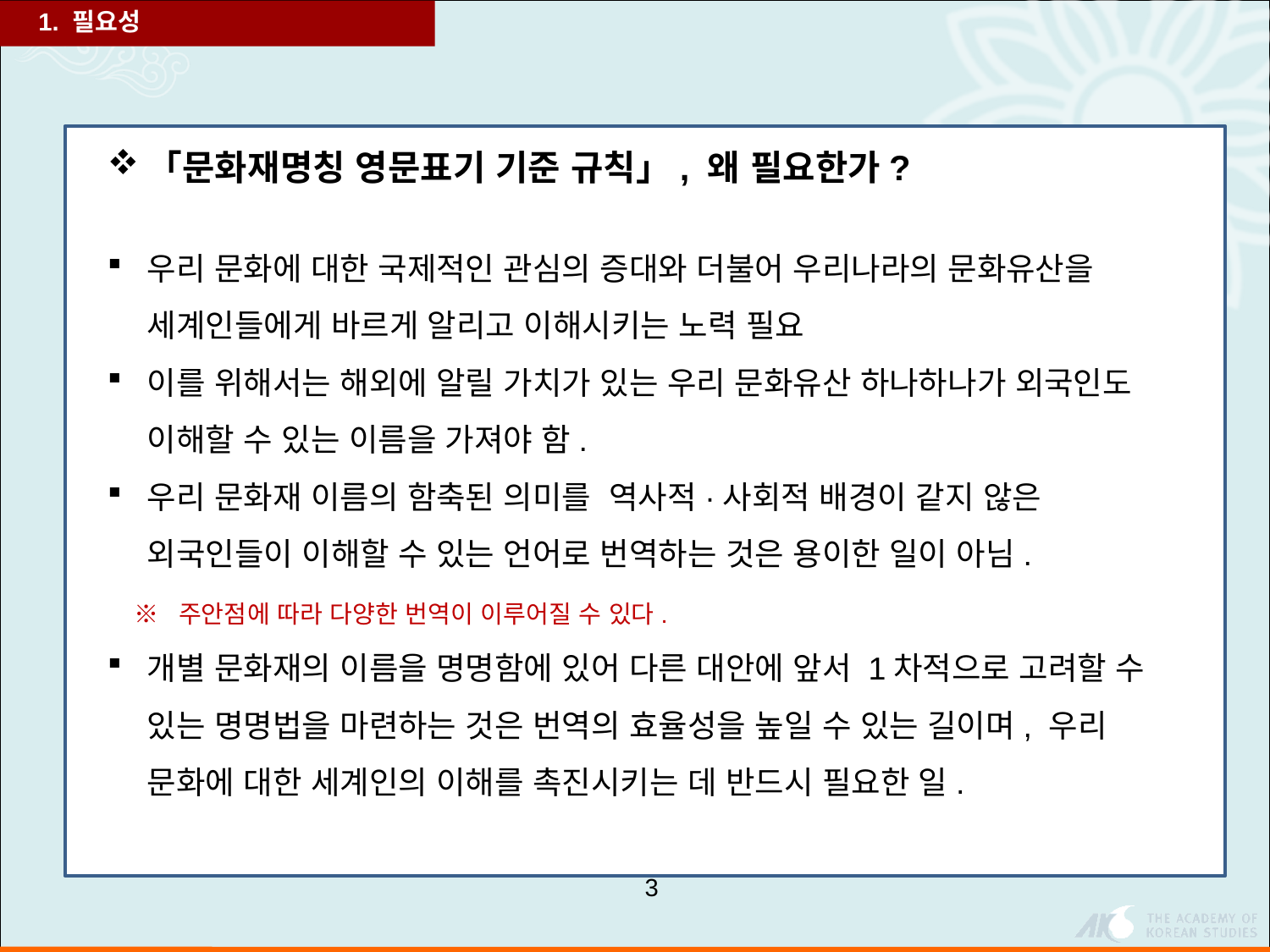

1. 필요성

「문화재명칭 영문표기 기준 규칙」, 왜 필요한가?

우리 문화에 대한 국제적인 관심의 증대와 더불어 우리나라의 문화유산을 세계인들에게 바르게 알리고 이해시키는 노력 필요
이를 위해서는 해외에 알릴 가치가 있는 우리 문화유산 하나하나가 외국인도 이해할 수 있는 이름을 가져야 함.
우리 문화재 이름의 함축된 의미를  역사적·사회적 배경이 같지 않은 외국인들이 이해할 수 있는 언어로 번역하는 것은 용이한 일이 아님.
   ※  주안점에 따라 다양한 번역이 이루어질 수 있다.
개별 문화재의 이름을 명명함에 있어 다른 대안에 앞서 1차적으로 고려할 수 있는 명명법을 마련하는 것은 번역의 효율성을 높일 수 있는 길이며, 우리 문화에 대한 세계인의 이해를 촉진시키는 데 반드시 필요한 일.
3